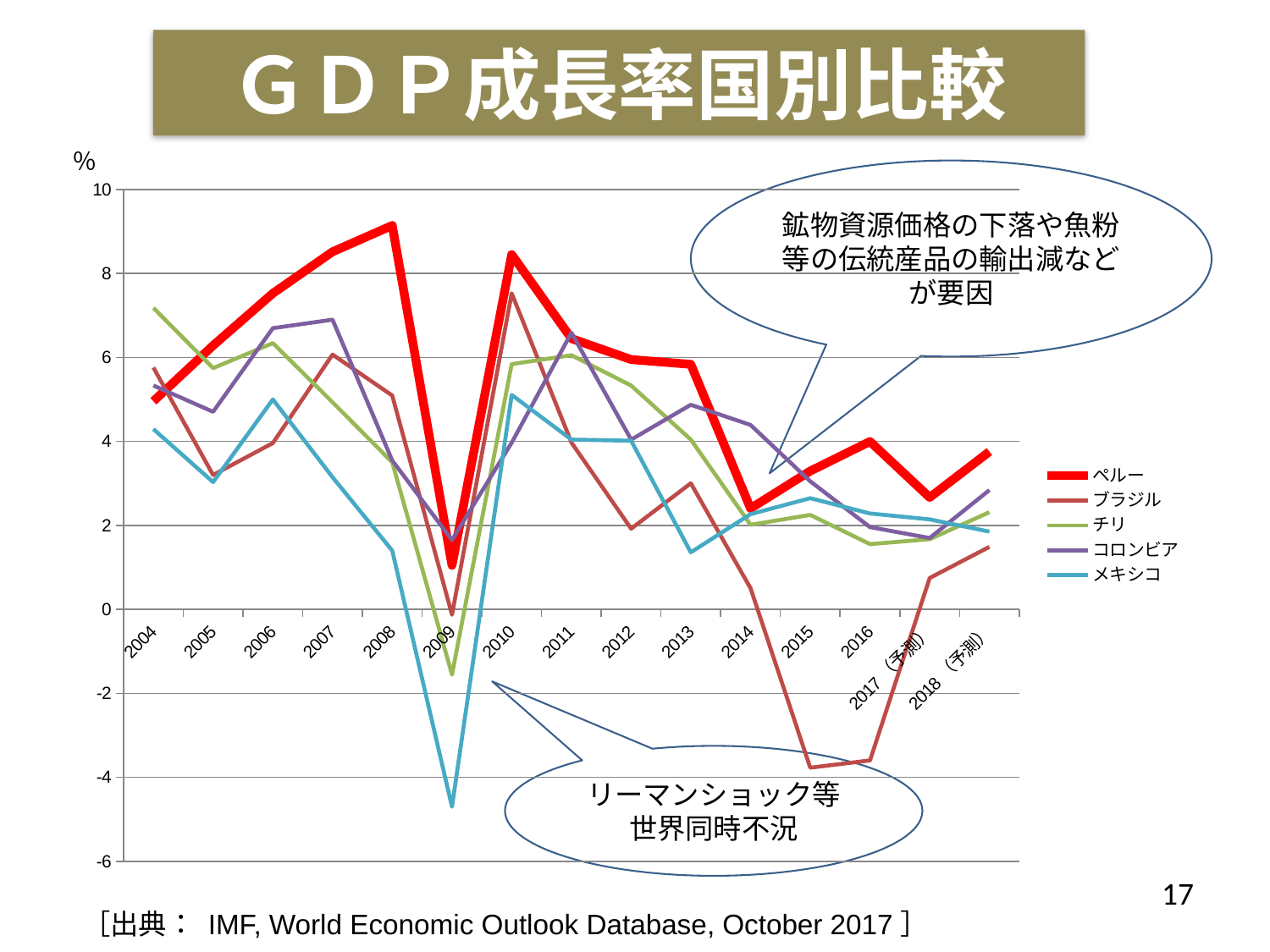

ＧＤＰ成長率国別比較
％
鉱物資源価格の下落や魚粉等の伝統産品の輸出減などが要因

### Chart

| Category | ペルー | ブラジル | チリ | コロンビア | メキシコ |
|---|---|---|---|---|---|
| 2004 | 4.959 | 5.76 | 7.181 | 5.333 | 4.296 |
| 2005 | 6.285 | 3.202 | 5.747 | 4.707 | 3.033 |
| 2006 | 7.528 | 3.962 | 6.342 | 6.698 | 5.001 |
| 2007 | 8.518 | 6.07 | 4.935 | 6.901 | 3.148 |
| 2008 | 9.144 | 5.094 | 3.504 | 3.547 | 1.4 |
| 2009 | 1.049 | -0.126 | -1.554 | 1.652 | -4.7 |
| 2010 | 8.451 | 7.528 | 5.843 | 3.972 | 5.11 |
| 2011 | 6.451 | 3.974 | 6.055 | 6.59 | 4.045 |
| 2012 | 5.951 | 1.921 | 5.332 | 4.044 | 4.018 |
| 2013 | 5.838 | 3.005 | 4.046 | 4.874 | 1.36 |
| 2014 | 2.406 | 0.504 | 2.017 | 4.394 | 2.27 |
| 2015 | 3.296 | -3.769 | 2.251 | 3.052 | 2.65 |
| 2016 | 3.999 | -3.595 | 1.555 | 1.96 | 2.286 |
| 2017（予測） | 2.668 | 0.748 | 1.672 | 1.7 | 2.145 |
| 2018（予測） | 3.759 | 1.489 | 2.316 | 2.843 | 1.852 |
リーマンショック等
世界同時不況
17
［出典： IMF, World Economic Outlook Database, October 2017］